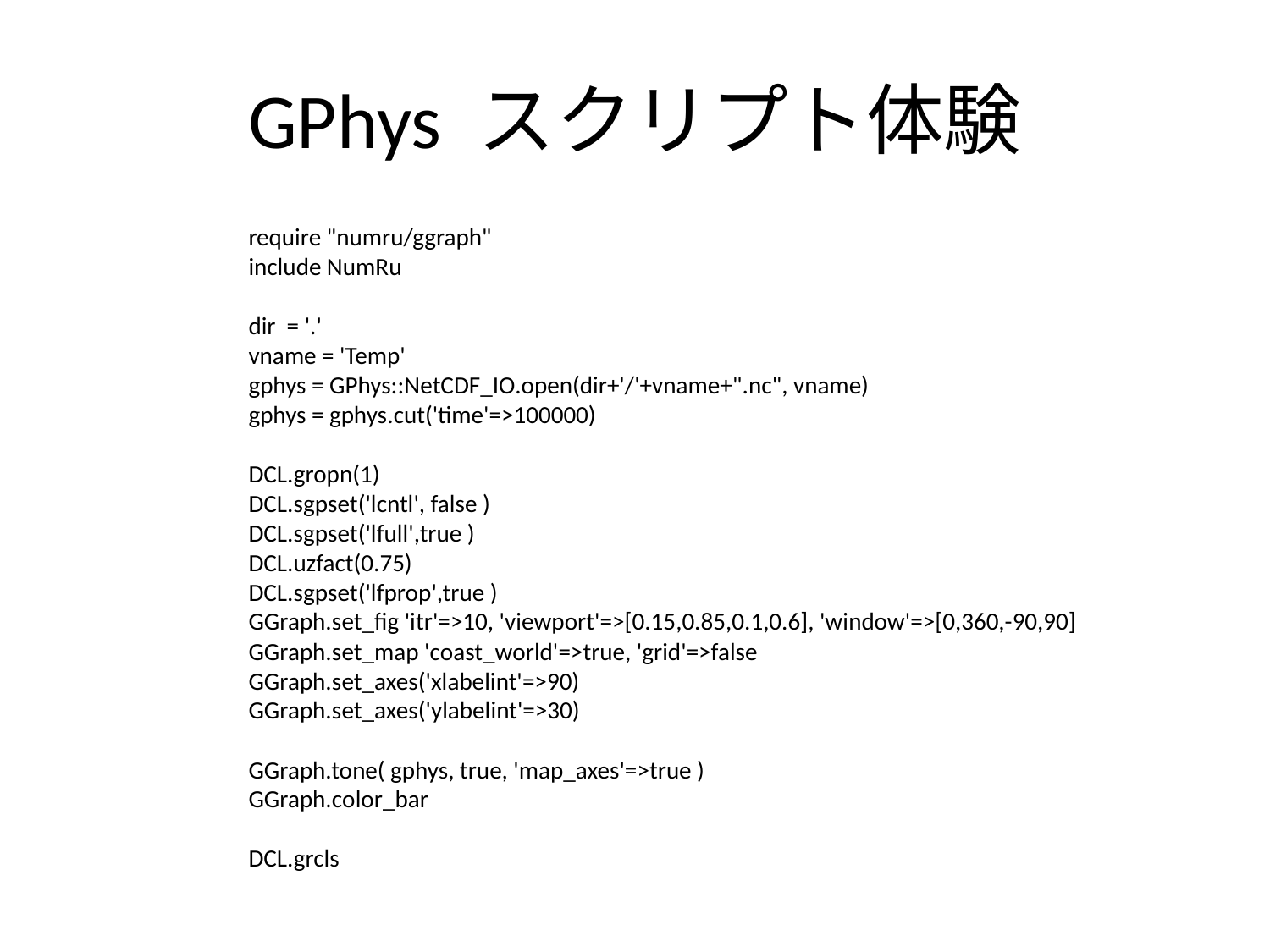

# GPhys スクリプト体験
require "numru/ggraph"
include NumRu

dir  = '.'
vname = 'Temp'
gphys = GPhys::NetCDF_IO.open(dir+'/'+vname+".nc", vname)
gphys = gphys.cut('time'=>100000)

DCL.gropn(1)
DCL.sgpset('lcntl', false )
DCL.sgpset('lfull',true )
DCL.uzfact(0.75)
DCL.sgpset('lfprop',true )
GGraph.set_fig 'itr'=>10, 'viewport'=>[0.15,0.85,0.1,0.6], 'window'=>[0,360,-90,90]
GGraph.set_map 'coast_world'=>true, 'grid'=>false
GGraph.set_axes('xlabelint'=>90)
GGraph.set_axes('ylabelint'=>30)

GGraph.tone( gphys, true, 'map_axes'=>true )
GGraph.color_bar

DCL.grcls